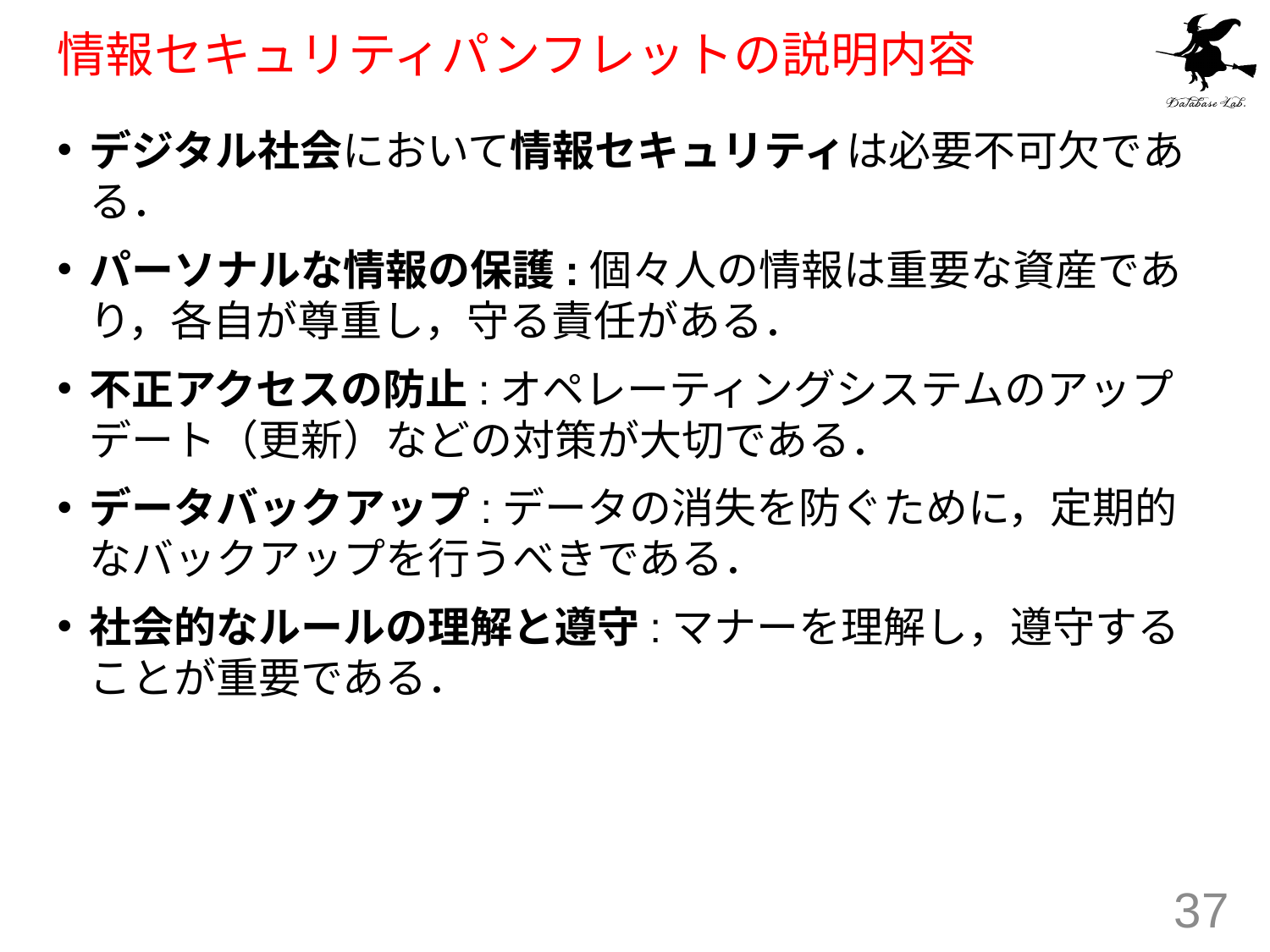

# 情報セキュリティパンフレットの説明内容
デジタル社会において情報セキュリティは必要不可欠である．
パーソナルな情報の保護:個々人の情報は重要な資産であり，各自が尊重し，守る責任がある．
不正アクセスの防止:オペレーティングシステムのアップデート（更新）などの対策が大切である．
データバックアップ:データの消失を防ぐために，定期的なバックアップを行うべきである．
社会的なルールの理解と遵守:マナーを理解し，遵守することが重要である．

37